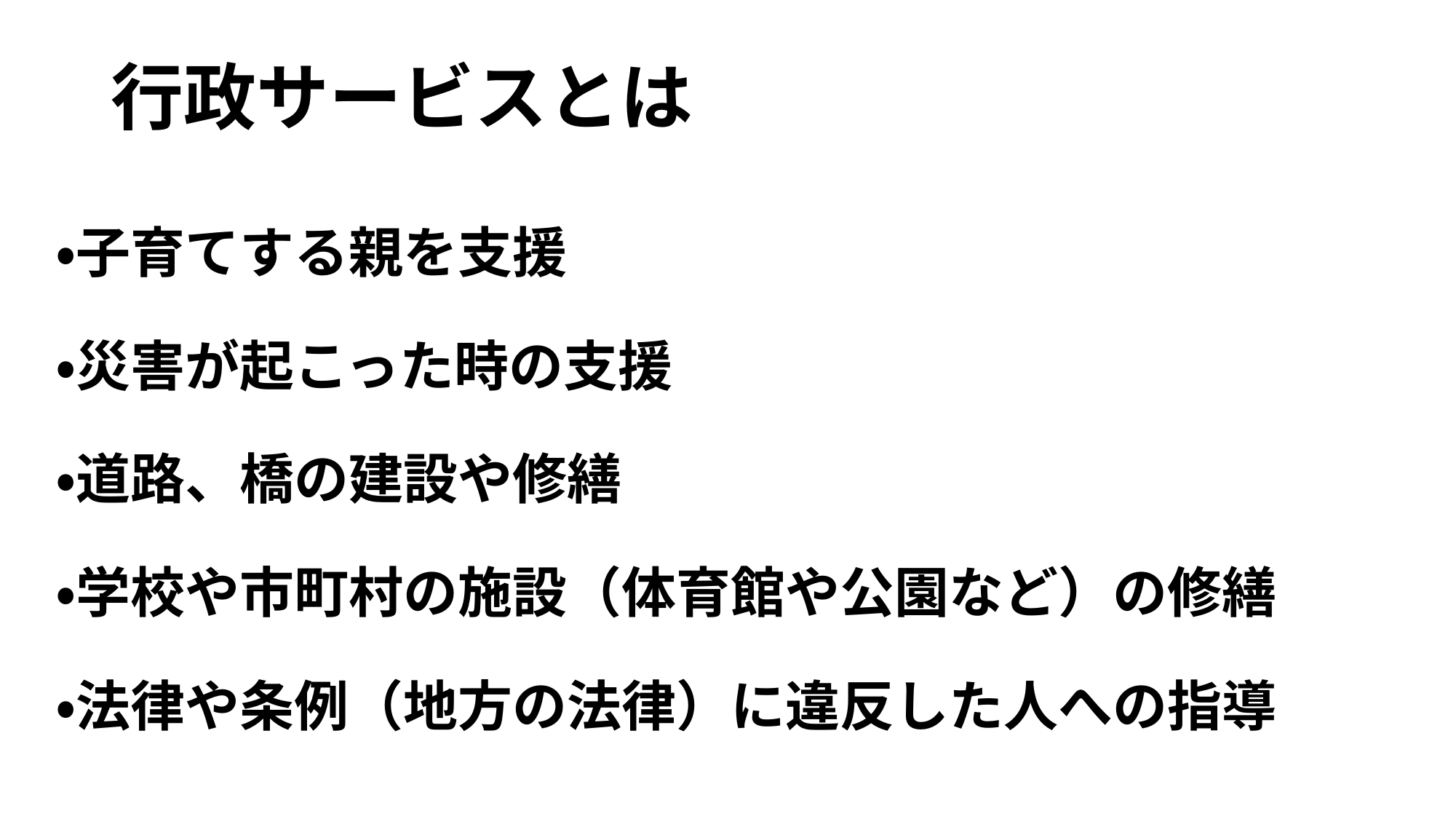

# 行政サービスとは
・子育てする親を支援
・災害が起こった時の支援
・道路、橋の建設や修繕
・学校や市町村の施設（体育館や公園など）の修繕
・法律や条例（地方の法律）に違反した人への指導